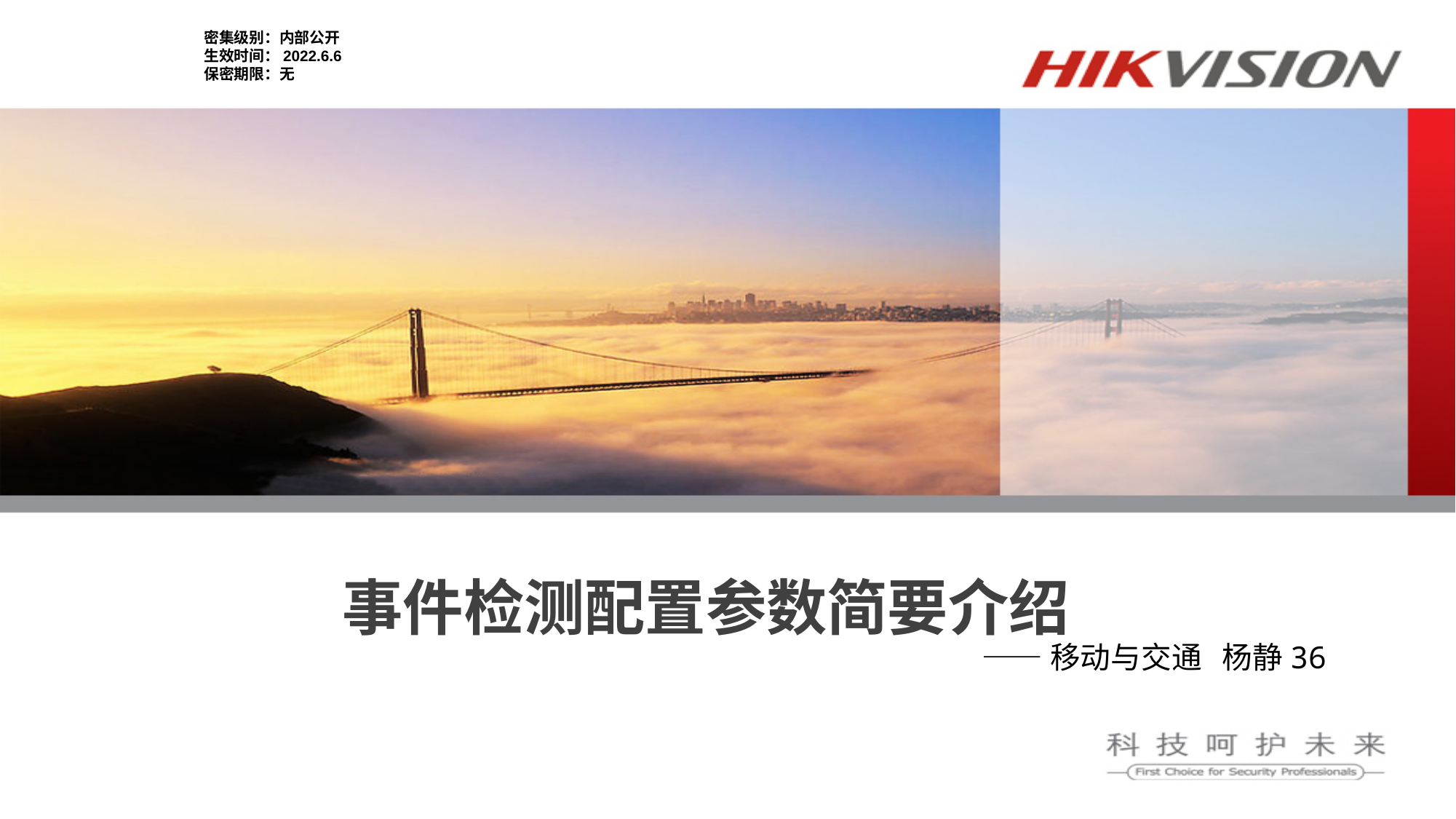

密集级别：内部公开
生效时间：2022.6.6
保密期限：无
# 事件检测配置参数简要介绍
   ——移动与交通   杨静36